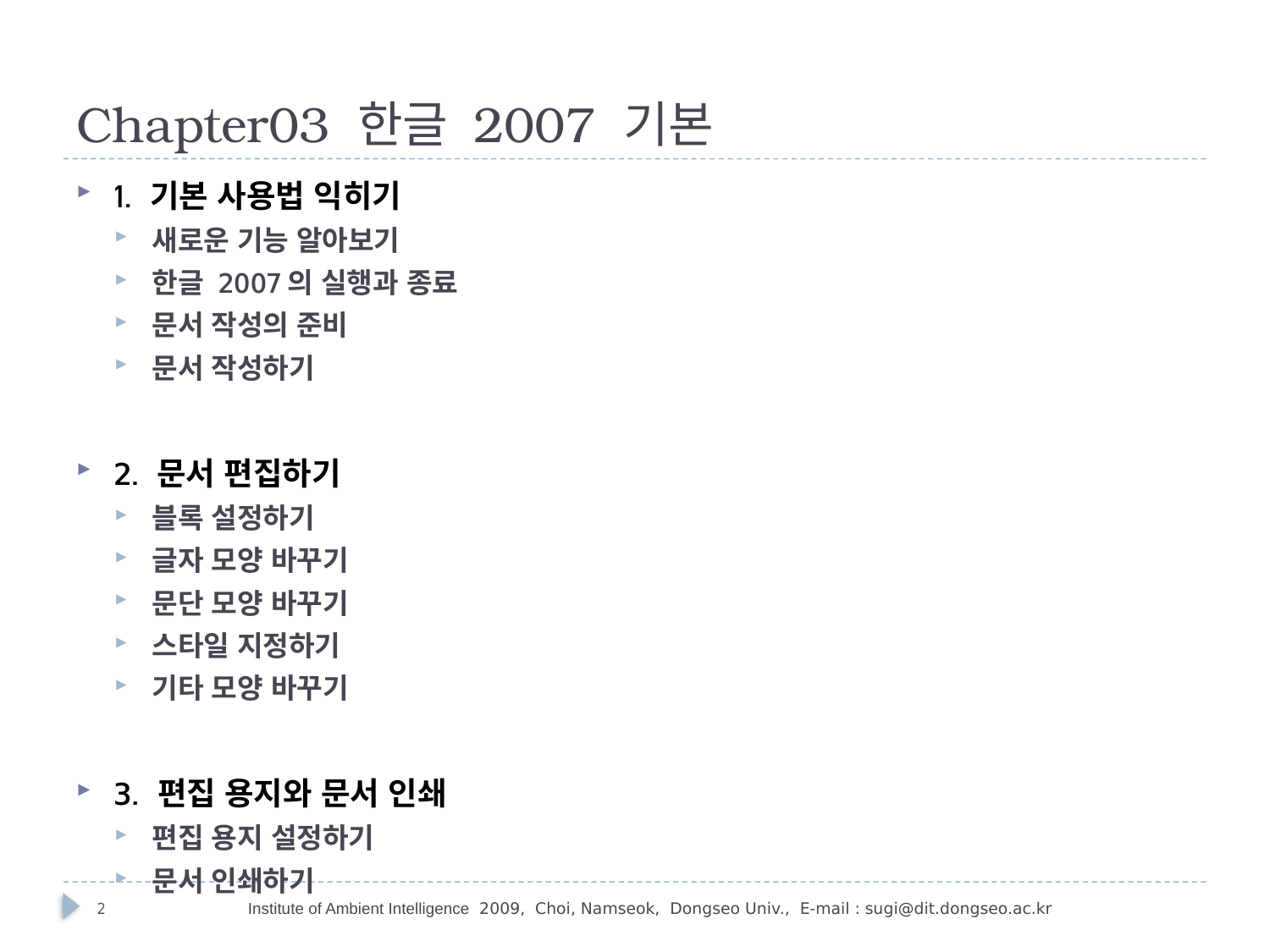

# Chapter03 한글 2007 기본
1. 기본 사용법 익히기
새로운 기능 알아보기
한글 2007의 실행과 종료
문서 작성의 준비
문서 작성하기

2. 문서 편집하기
블록 설정하기
글자 모양 바꾸기
문단 모양 바꾸기
스타일 지정하기
기타 모양 바꾸기

3. 편집 용지와 문서 인쇄
편집 용지 설정하기
문서 인쇄하기